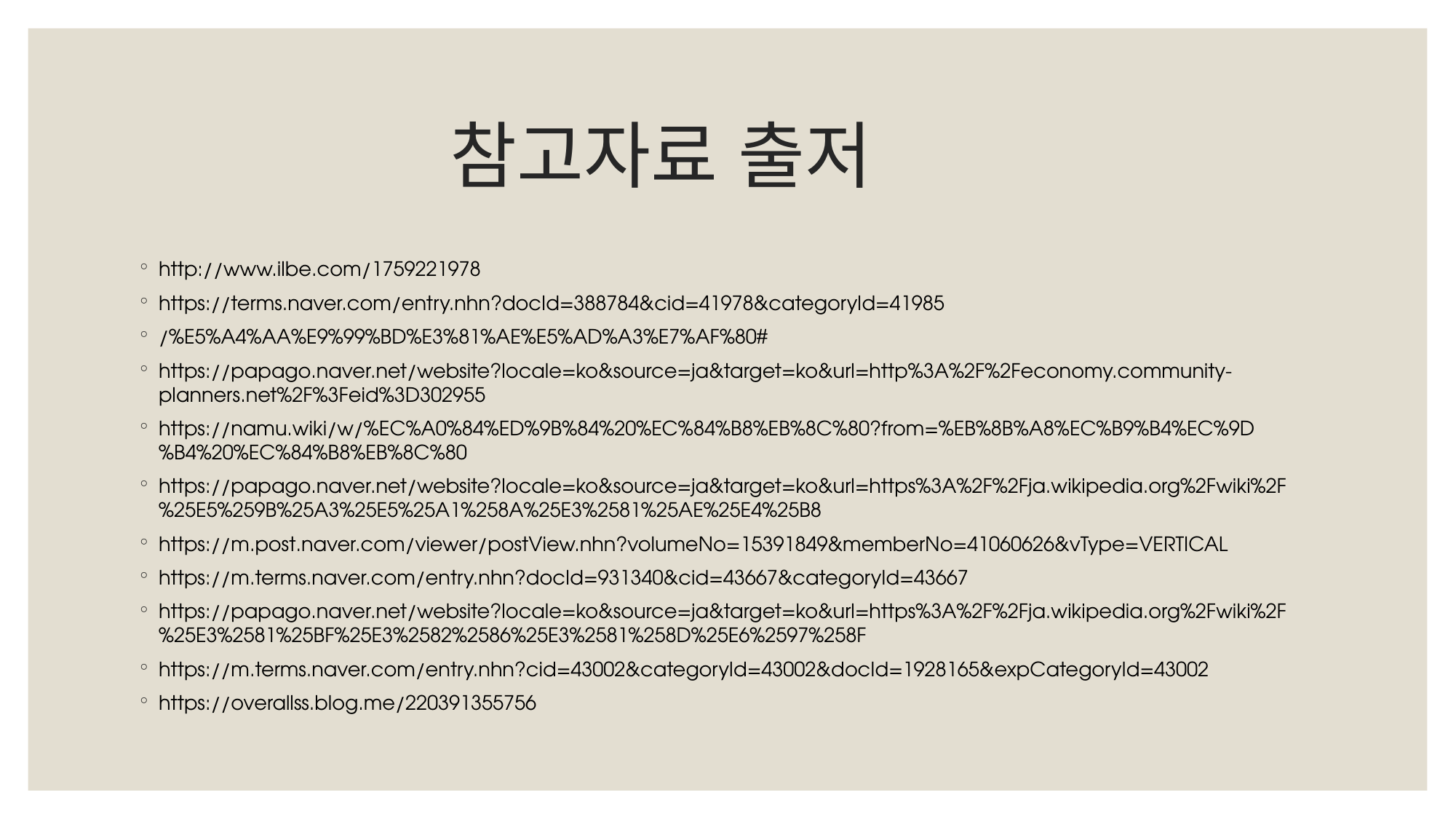

# 참고자료 출저
http://www.ilbe.com/1759221978
https://terms.naver.com/entry.nhn?docId=388784&cid=41978&categoryId=41985
/%E5%A4%AA%E9%99%BD%E3%81%AE%E5%AD%A3%E7%AF%80#
https://papago.naver.net/website?locale=ko&source=ja&target=ko&url=http%3A%2F%2Feconomy.community-planners.net%2F%3Feid%3D302955
https://namu.wiki/w/%EC%A0%84%ED%9B%84%20%EC%84%B8%EB%8C%80?from=%EB%8B%A8%EC%B9%B4%EC%9D%B4%20%EC%84%B8%EB%8C%80
https://papago.naver.net/website?locale=ko&source=ja&target=ko&url=https%3A%2F%2Fja.wikipedia.org%2Fwiki%2F%25E5%259B%25A3%25E5%25A1%258A%25E3%2581%25AE%25E4%25B8
https://m.post.naver.com/viewer/postView.nhn?volumeNo=15391849&memberNo=41060626&vType=VERTICAL
https://m.terms.naver.com/entry.nhn?docId=931340&cid=43667&categoryId=43667
https://papago.naver.net/website?locale=ko&source=ja&target=ko&url=https%3A%2F%2Fja.wikipedia.org%2Fwiki%2F%25E3%2581%25BF%25E3%2582%2586%25E3%2581%258D%25E6%2597%258F
https://m.terms.naver.com/entry.nhn?cid=43002&categoryId=43002&docId=1928165&expCategoryId=43002
https://overallss.blog.me/220391355756